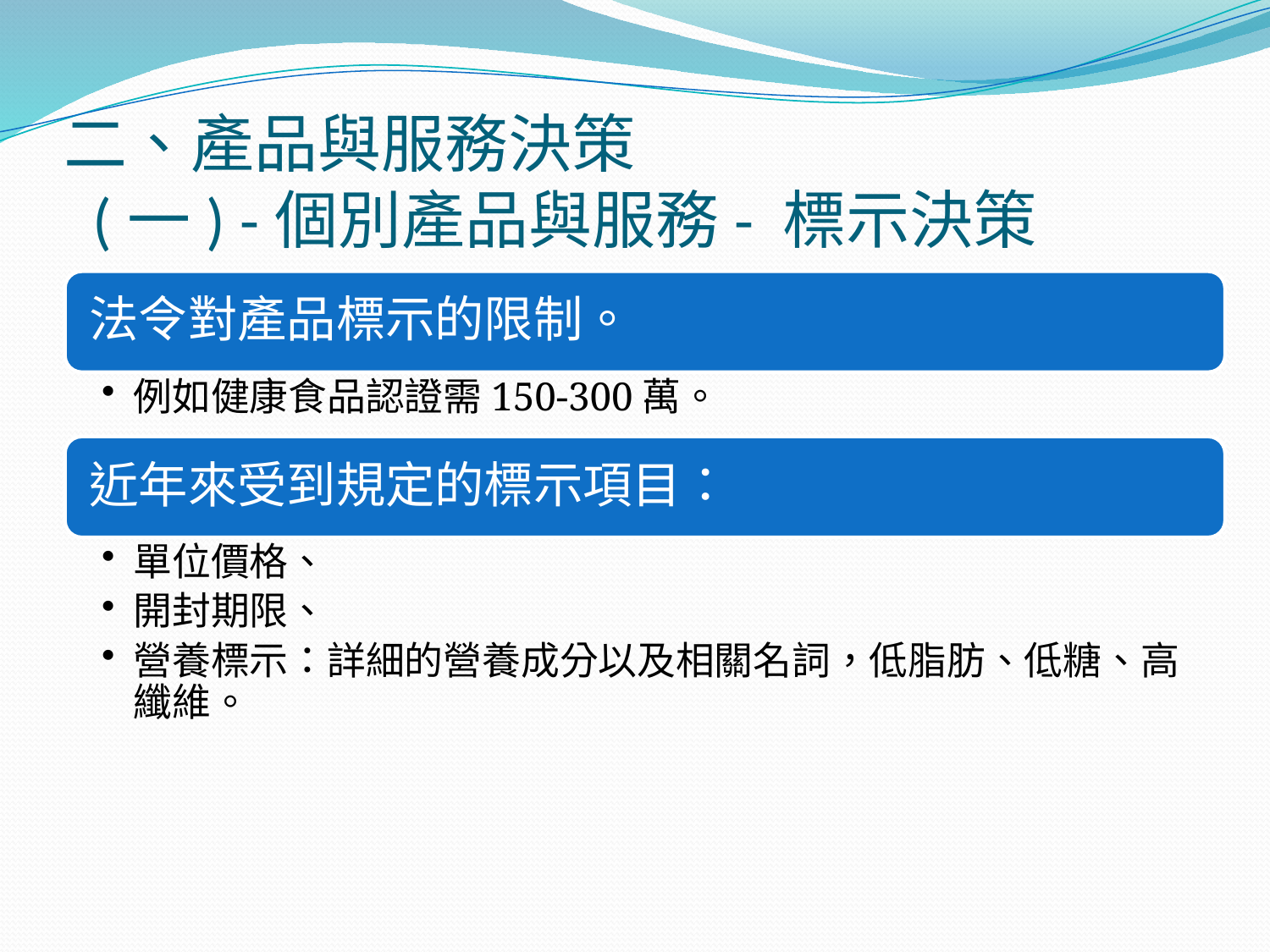

# 二、產品與服務決策 (一) -個別產品與服務- 標示決策
法令對產品標示的限制。
例如健康食品認證需150-300萬。
近年來受到規定的標示項目：
單位價格、
開封期限、
營養標示：詳細的營養成分以及相關名詞，低脂肪、低糖、高纖維。